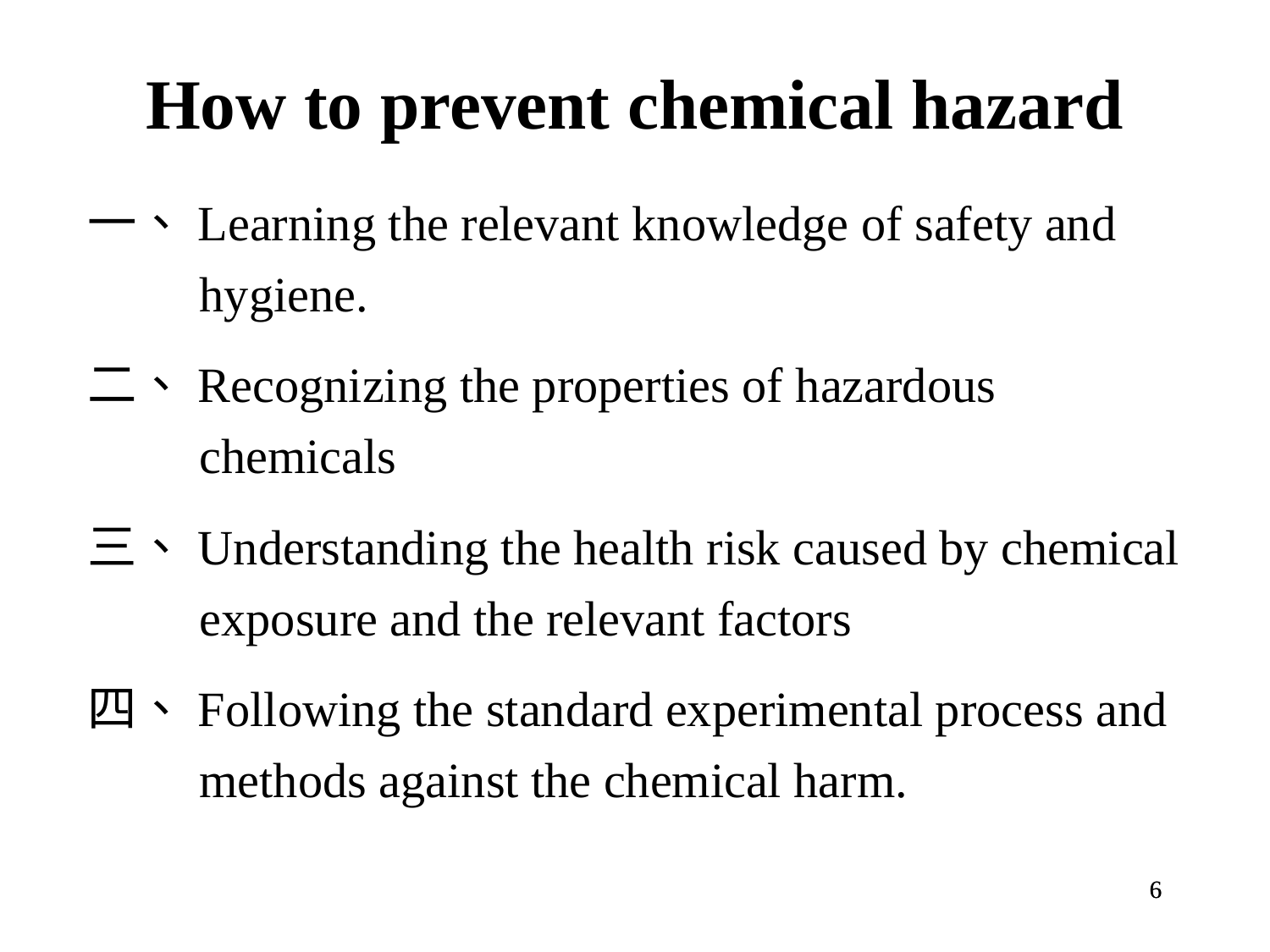

# How to prevent chemical hazard
一、Learning the relevant knowledge of safety and hygiene.
二、Recognizing the properties of hazardous chemicals
三、Understanding the health risk caused by chemical exposure and the relevant factors
四、Following the standard experimental process and methods against the chemical harm.

6
6